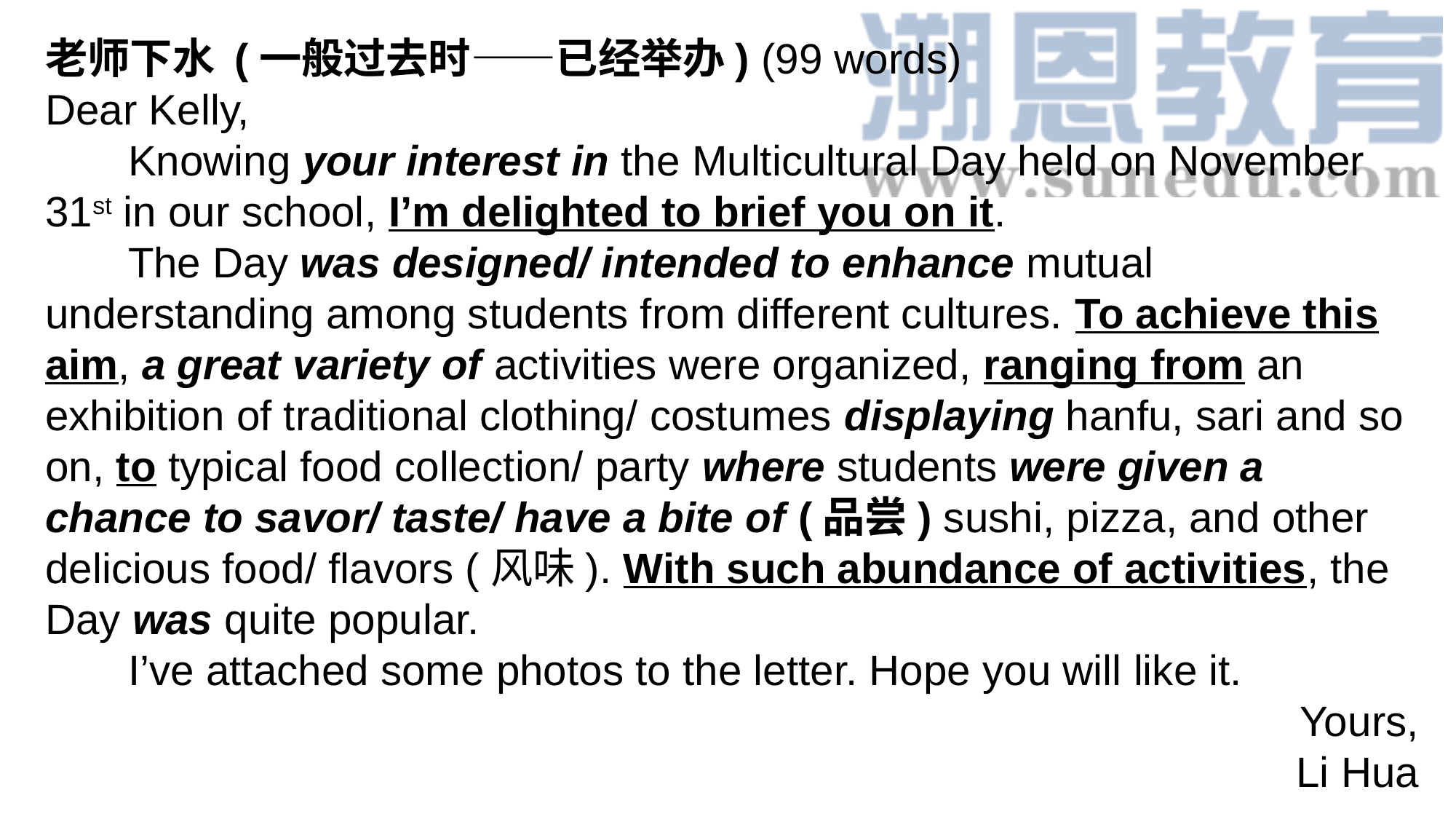

老师下水 (一般过去时——已经举办) (99 words)
Dear Kelly,
       Knowing your interest in the Multicultural Day held on November 31st in our school, I’m delighted to brief you on it.
       The Day was designed/ intended to enhance mutual understanding among students from different cultures. To achieve this aim, a great variety of activities were organized, ranging from an exhibition of traditional clothing/ costumes displaying hanfu, sari and so on, to typical food collection/ party where students were given a chance to savor/ taste/ have a bite of (品尝) sushi, pizza, and other delicious food/ flavors (风味). With such abundance of activities, the Day was quite popular.
       I’ve attached some photos to the letter. Hope you will like it.
Yours,
Li Hua